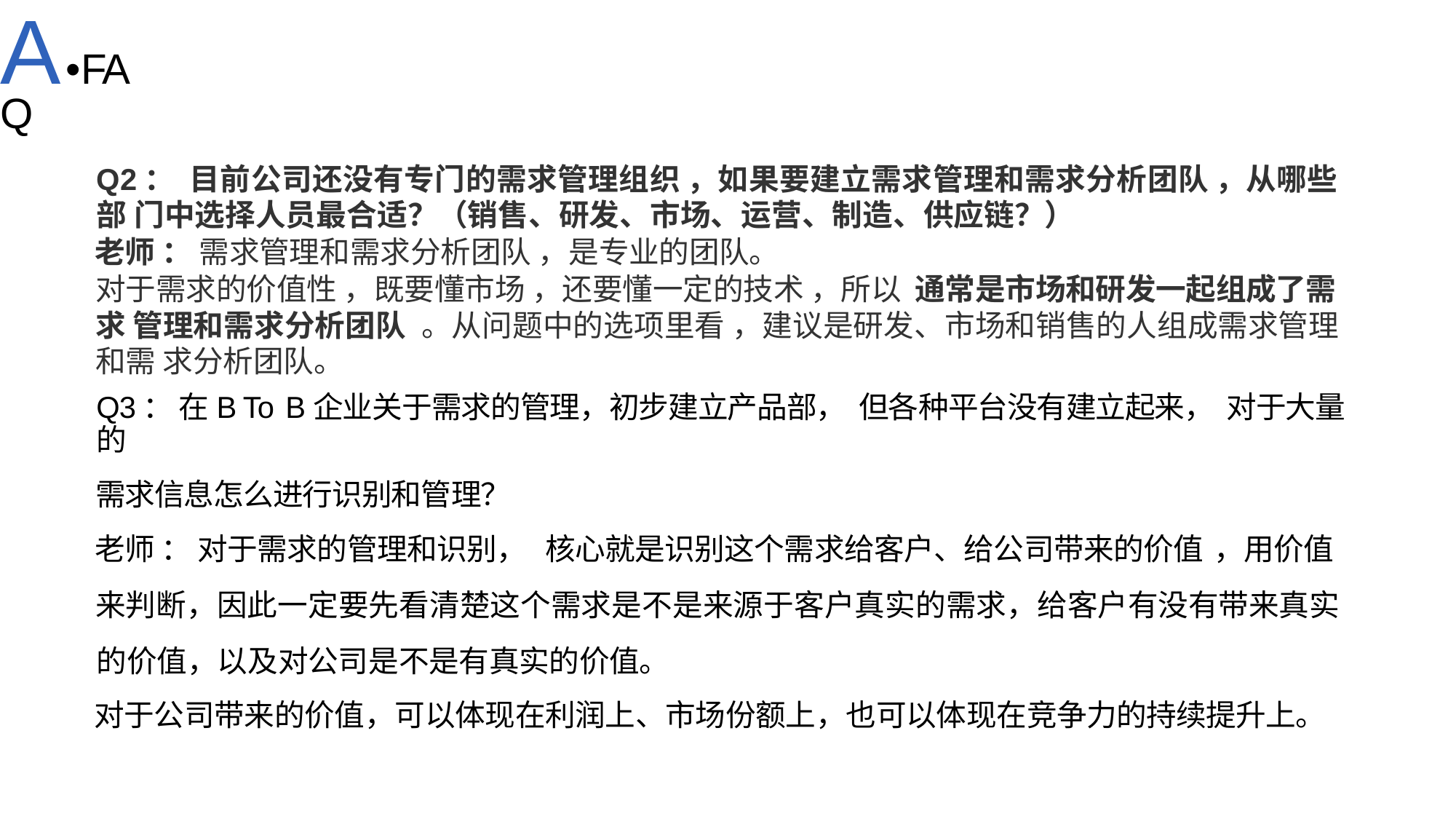

A•FAQ

Q2：  目前公司还没有专门的需求管理组织 ，如果要建立需求管理和需求分析团队 ，从哪些部 门中选择人员最合适？（销售、研发、市场、运营、制造、供应链？）
老师 ： 需求管理和需求分析团队 ，是专业的团队。
对于需求的价值性 ，既要懂市场 ，还要懂一定的技术 ，所以 通常是市场和研发一起组成了需求 管理和需求分析团队 。从问题中的选项里看 ，建议是研发、市场和销售的人组成需求管理和需 求分析团队。
Q3： 在B To B企业关于需求的管理，初步建立产品部， 但各种平台没有建立起来， 对于大量的
需求信息怎么进行识别和管理？
老师 ： 对于需求的管理和识别，   核心就是识别这个需求给客户、给公司带来的价值 ，用价值
来判断，因此一定要先看清楚这个需求是不是来源于客户真实的需求，给客户有没有带来真实   的价值，以及对公司是不是有真实的价值。

对于公司带来的价值，可以体现在利润上、市场份额上，也可以体现在竞争力的持续提升上。